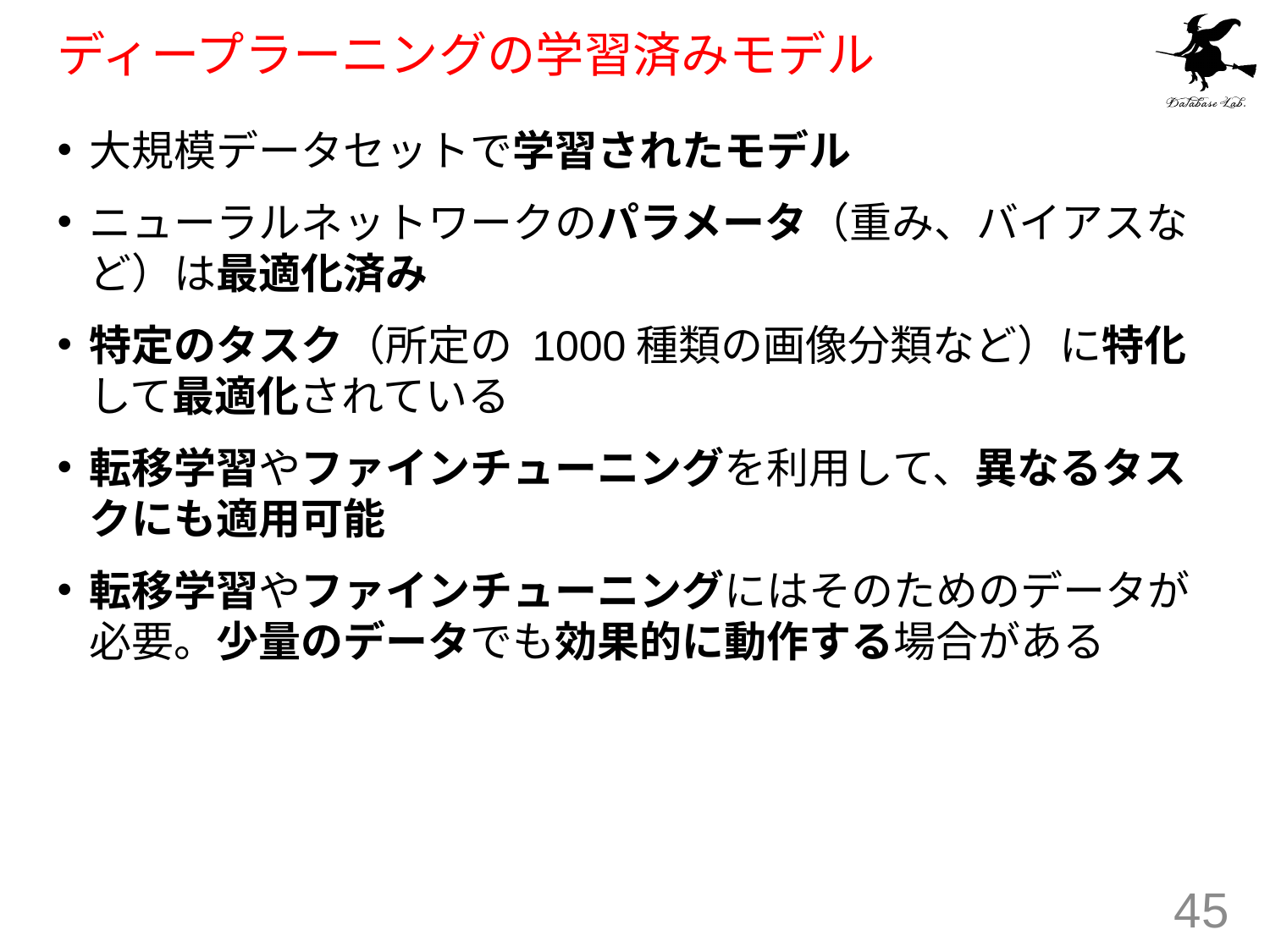

# ディープラーニングの学習済みモデル
大規模データセットで学習されたモデル
ニューラルネットワークのパラメータ（重み、バイアスなど）は最適化済み
特定のタスク（所定の 1000種類の画像分類など）に特化して最適化されている
転移学習やファインチューニングを利用して、異なるタスクにも適用可能
転移学習やファインチューニングにはそのためのデータが必要。少量のデータでも効果的に動作する場合がある
45